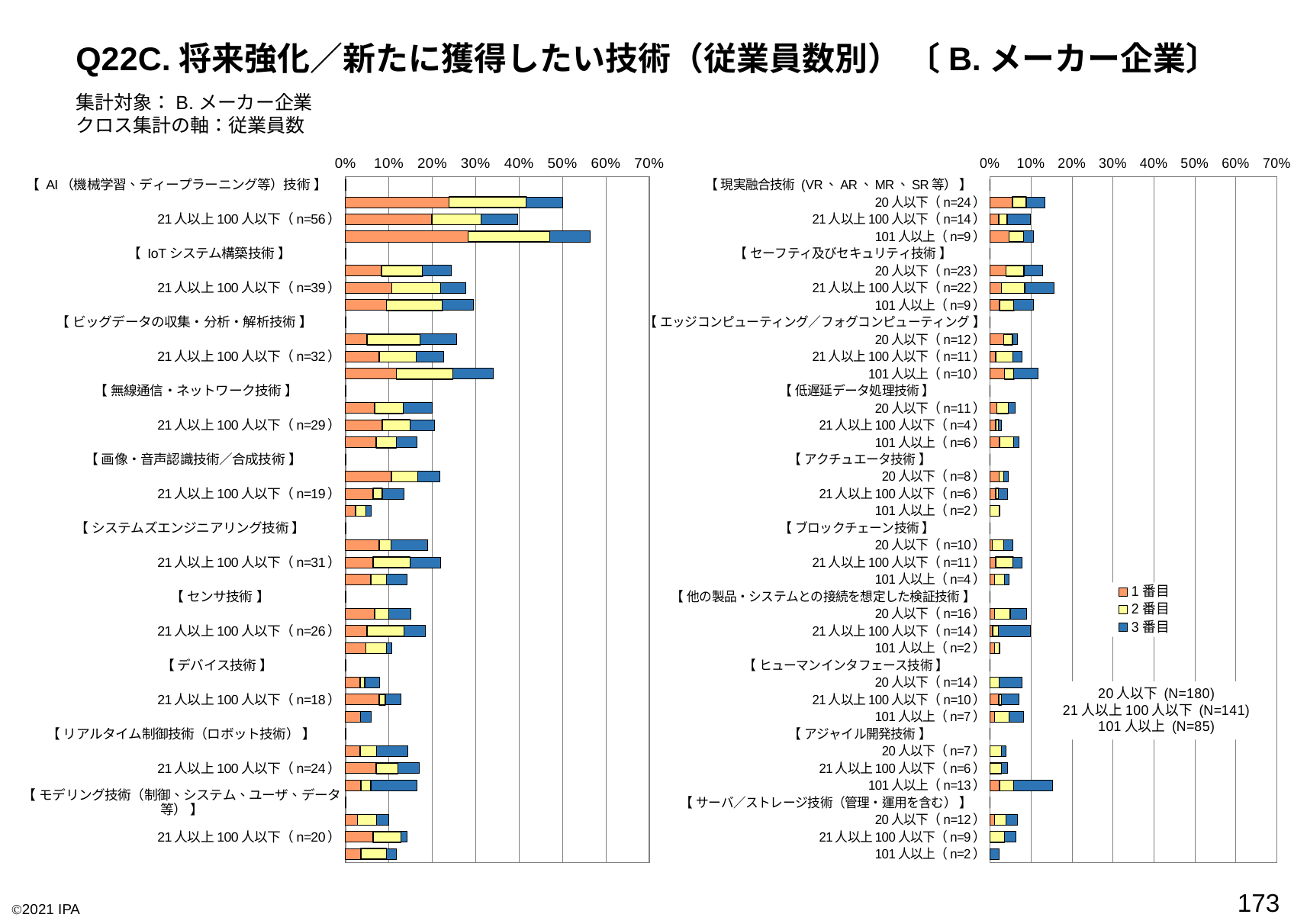

Q22C.将来強化／新たに獲得したい技術（従業員数別） 〔B.メーカー企業〕
集計対象：B.メーカー企業
クロス集計の軸：従業員数

### Chart

| Category | 1番目 | 2番目 | 3番目 |
|---|---|---|---|
| 【 AI（機械学習、ディープラーニング等）技術 】     | 0.0 | 0.0 | 0.0 |
| 20人以下（n=90） | 0.2388888888888889 | 0.17777777777777778 | 0.08333333333333333 |
| 21人以上100人以下（n=56） | 0.19858156028368795 | 0.11347517730496454 | 0.0851063829787234 |
| 101人以上（n=48） | 0.2823529411764706 | 0.18823529411764706 | 0.09411764705882353 |
| 【 IoTシステム構築技術 】               | 0.0 | 0.0 | 0.0 |
| 20人以下（n=44） | 0.08333333333333333 | 0.09444444444444444 | 0.06666666666666667 |
| 21人以上100人以下（n=39） | 0.10638297872340426 | 0.11347517730496454 | 0.05673758865248227 |
| 101人以上（n=25） | 0.09411764705882353 | 0.12941176470588237 | 0.07058823529411765 |
| 【 ビッグデータの収集・分析・解析技術 】         | 0.0 | 0.0 | 0.0 |
| 20人以下（n=46） | 0.05 | 0.12222222222222222 | 0.08333333333333333 |
| 21人以上100人以下（n=32） | 0.07801418439716312 | 0.0851063829787234 | 0.06382978723404255 |
| 101人以上（n=29） | 0.11764705882352941 | 0.12941176470588237 | 0.09411764705882353 |
| 【 無線通信・ネットワーク技術 】             | 0.0 | 0.0 | 0.0 |
| 20人以下（n=36） | 0.06666666666666667 | 0.06666666666666667 | 0.06666666666666667 |
| 21人以上100人以下（n=29） | 0.0851063829787234 | 0.06382978723404255 | 0.05673758865248227 |
| 101人以上（n=14） | 0.07058823529411765 | 0.047058823529411764 | 0.047058823529411764 |
| 【 画像・音声認識技術／合成技術 】            | 0.0 | 0.0 | 0.0 |
| 20人以下（n=39） | 0.10555555555555556 | 0.06111111111111111 | 0.05 |
| 21人以上100人以下（n=19） | 0.06382978723404255 | 0.02127659574468085 | 0.04964539007092199 |
| 101人以上（n=5） | 0.023529411764705882 | 0.023529411764705882 | 0.011764705882352941 |
| 【 システムズエンジニアリング技術 】           | 0.0 | 0.0 | 0.0 |
| 20人以下（n=34） | 0.07777777777777778 | 0.027777777777777776 | 0.08333333333333333 |
| 21人以上100人以下（n=31） | 0.06382978723404255 | 0.0851063829787234 | 0.07092198581560284 |
| 101人以上（n=12） | 0.058823529411764705 | 0.03529411764705882 | 0.047058823529411764 |
| 【 センサ技術 】                     | 0.0 | 0.0 | 0.0 |
| 20人以下（n=27） | 0.06666666666666667 | 0.03333333333333333 | 0.05 |
| 21人以上100人以下（n=26） | 0.04964539007092199 | 0.0851063829787234 | 0.04964539007092199 |
| 101人以上（n=9） | 0.047058823529411764 | 0.047058823529411764 | 0.011764705882352941 |
| 【 デバイス技術 】                    | 0.0 | 0.0 | 0.0 |
| 20人以下（n=14） | 0.03333333333333333 | 0.011111111111111112 | 0.03333333333333333 |
| 21人以上100人以下（n=18） | 0.07801418439716312 | 0.014184397163120567 | 0.03546099290780142 |
| 101人以上（n=5） | 0.03529411764705882 | 0.0 | 0.023529411764705882 |
| 【 リアルタイム制御技術（ロボット技術） 】        | 0.0 | 0.0 | 0.0 |
| 20人以下（n=26） | 0.03333333333333333 | 0.03888888888888889 | 0.07222222222222222 |
| 21人以上100人以下（n=24） | 0.07092198581560284 | 0.04964539007092199 | 0.04964539007092199 |
| 101人以上（n=14） | 0.03529411764705882 | 0.023529411764705882 | 0.10588235294117647 |
| 【 モデリング技術（制御、システム、ユーザ、データ等） 】 | 0.0 | 0.0 | 0.0 |
| 20人以下（n=18） | 0.027777777777777776 | 0.044444444444444446 | 0.027777777777777776 |
| 21人以上100人以下（n=20） | 0.06382978723404255 | 0.06382978723404255 | 0.014184397163120567 |
| 101人以上（n=10） | 0.03529411764705882 | 0.058823529411764705 | 0.023529411764705882 |

### Chart:

| Category | 1番目 | 2番目 | 3番目 |
|---|---|---|---|
| 【 現実融合技術 (VR、AR、MR、SR等） 】     | 0.0 | 0.0 | 0.0 |
| 20人以下（n=24） | 0.05555555555555555 | 0.03333333333333333 | 0.044444444444444446 |
| 21人以上100人以下（n=14） | 0.02127659574468085 | 0.02127659574468085 | 0.05673758865248227 |
| 101人以上（n=9） | 0.047058823529411764 | 0.03529411764705882 | 0.023529411764705882 |
| 【 セーフティ及びセキュリティ技術 】           | 0.0 | 0.0 | 0.0 |
| 20人以下（n=23） | 0.03888888888888889 | 0.044444444444444446 | 0.044444444444444446 |
| 21人以上100人以下（n=22） | 0.028368794326241134 | 0.05673758865248227 | 0.07092198581560284 |
| 101人以上（n=9） | 0.023529411764705882 | 0.03529411764705882 | 0.047058823529411764 |
| 【 エッジコンピューティング／フォグコンピューティング 】 | 0.0 | 0.0 | 0.0 |
| 20人以下（n=12） | 0.03333333333333333 | 0.022222222222222223 | 0.011111111111111112 |
| 21人以上100人以下（n=11） | 0.014184397163120567 | 0.0425531914893617 | 0.02127659574468085 |
| 101人以上（n=10） | 0.03529411764705882 | 0.023529411764705882 | 0.058823529411764705 |
| 【 低遅延データ処理技術 】                | 0.0 | 0.0 | 0.0 |
| 20人以下（n=11） | 0.016666666666666666 | 0.027777777777777776 | 0.016666666666666666 |
| 21人以上100人以下（n=4） | 0.014184397163120567 | 0.0070921985815602835 | 0.0070921985815602835 |
| 101人以上（n=6） | 0.023529411764705882 | 0.03529411764705882 | 0.011764705882352941 |
| 【 アクチュエータ技術 】                 | 0.0 | 0.0 | 0.0 |
| 20人以下（n=8） | 0.022222222222222223 | 0.011111111111111112 | 0.011111111111111112 |
| 21人以上100人以下（n=6） | 0.014184397163120567 | 0.0070921985815602835 | 0.02127659574468085 |
| 101人以上（n=2） | 0.0 | 0.023529411764705882 | 0.0 |
| 【 ブロックチェーン技術 】                | 0.0 | 0.0 | 0.0 |
| 20人以下（n=10） | 0.005555555555555556 | 0.027777777777777776 | 0.022222222222222223 |
| 21人以上100人以下（n=11） | 0.014184397163120567 | 0.0425531914893617 | 0.02127659574468085 |
| 101人以上（n=4） | 0.011764705882352941 | 0.023529411764705882 | 0.011764705882352941 |
| 【 他の製品・システムとの接続を想定した検証技術 】    | 0.0 | 0.0 | 0.0 |
| 20人以下（n=16） | 0.011111111111111112 | 0.03888888888888889 | 0.03888888888888889 |
| 21人以上100人以下（n=14） | 0.0070921985815602835 | 0.014184397163120567 | 0.07801418439716312 |
| 101人以上（n=2） | 0.011764705882352941 | 0.011764705882352941 | 0.0 |
| 【 ヒューマンインタフェース技術 】            | 0.0 | 0.0 | 0.0 |
| 20人以下（n=14） | 0.0 | 0.022222222222222223 | 0.05555555555555555 |
| 21人以上100人以下（n=10） | 0.02127659574468085 | 0.0070921985815602835 | 0.0425531914893617 |
| 101人以上（n=7） | 0.011764705882352941 | 0.03529411764705882 | 0.03529411764705882 |
| 【 アジャイル開発技術 】                 | 0.0 | 0.0 | 0.0 |
| 20人以下（n=7） | 0.0 | 0.027777777777777776 | 0.011111111111111112 |
| 21人以上100人以下（n=6） | 0.0 | 0.028368794326241134 | 0.014184397163120567 |
| 101人以上（n=13） | 0.023529411764705882 | 0.03529411764705882 | 0.09411764705882353 |
| 【 サーバ／ストレージ技術（管理・運用を含む） 】     | 0.0 | 0.0 | 0.0 |
| 20人以下（n=12） | 0.011111111111111112 | 0.027777777777777776 | 0.027777777777777776 |
| 21人以上100人以下（n=9） | 0.0 | 0.03546099290780142 | 0.028368794326241134 |
| 101人以上（n=2） | 0.0 | 0.0 | 0.023529411764705882 |